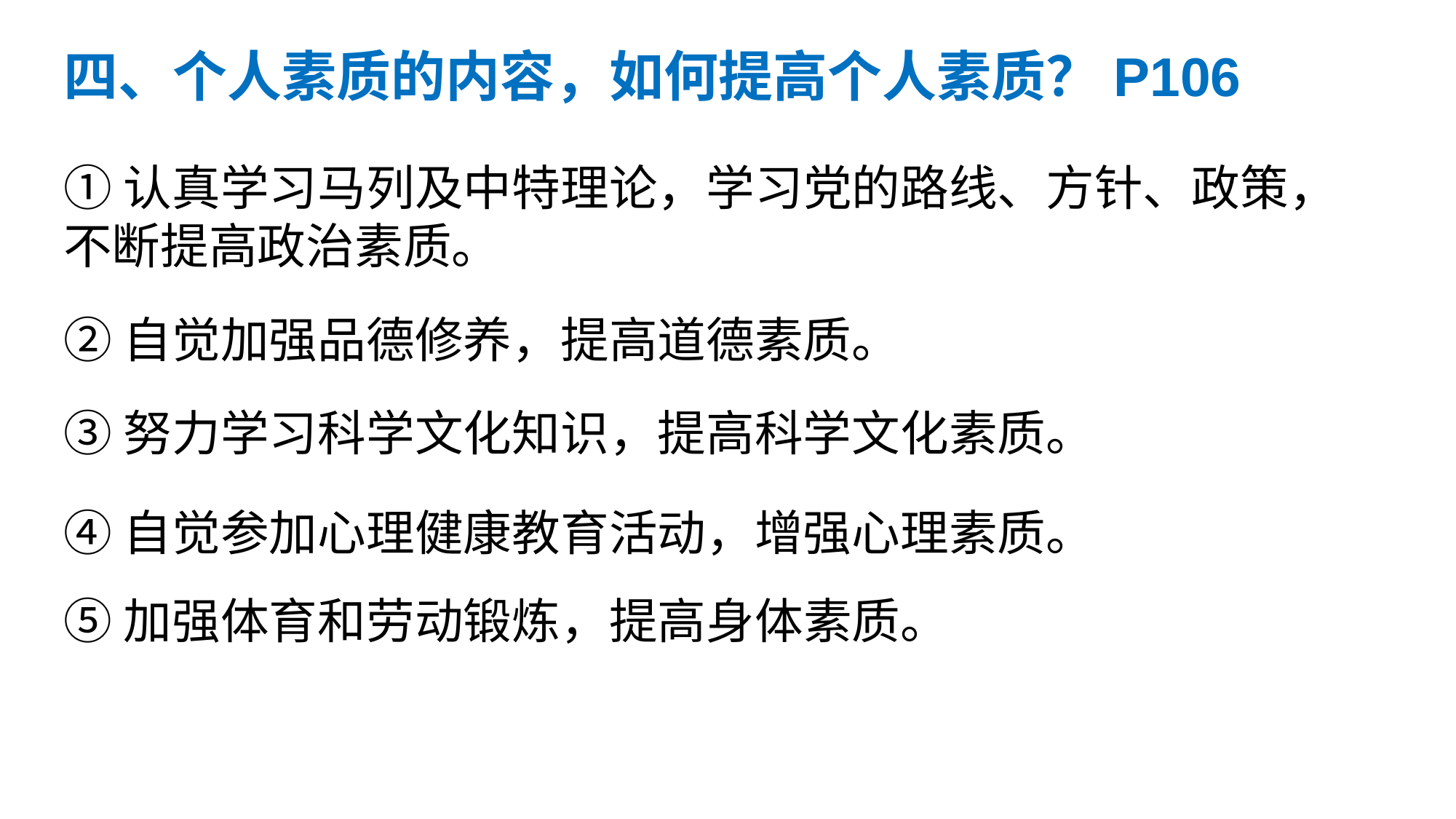

# 四、个人素质的内容，如何提高个人素质？P106
①认真学习马列及中特理论，学习党的路线、方针、政策，不断提高政治素质。
②自觉加强品德修养，提高道德素质。
③努力学习科学文化知识，提高科学文化素质。
④自觉参加心理健康教育活动，增强心理素质。
⑤加强体育和劳动锻炼，提高身体素质。